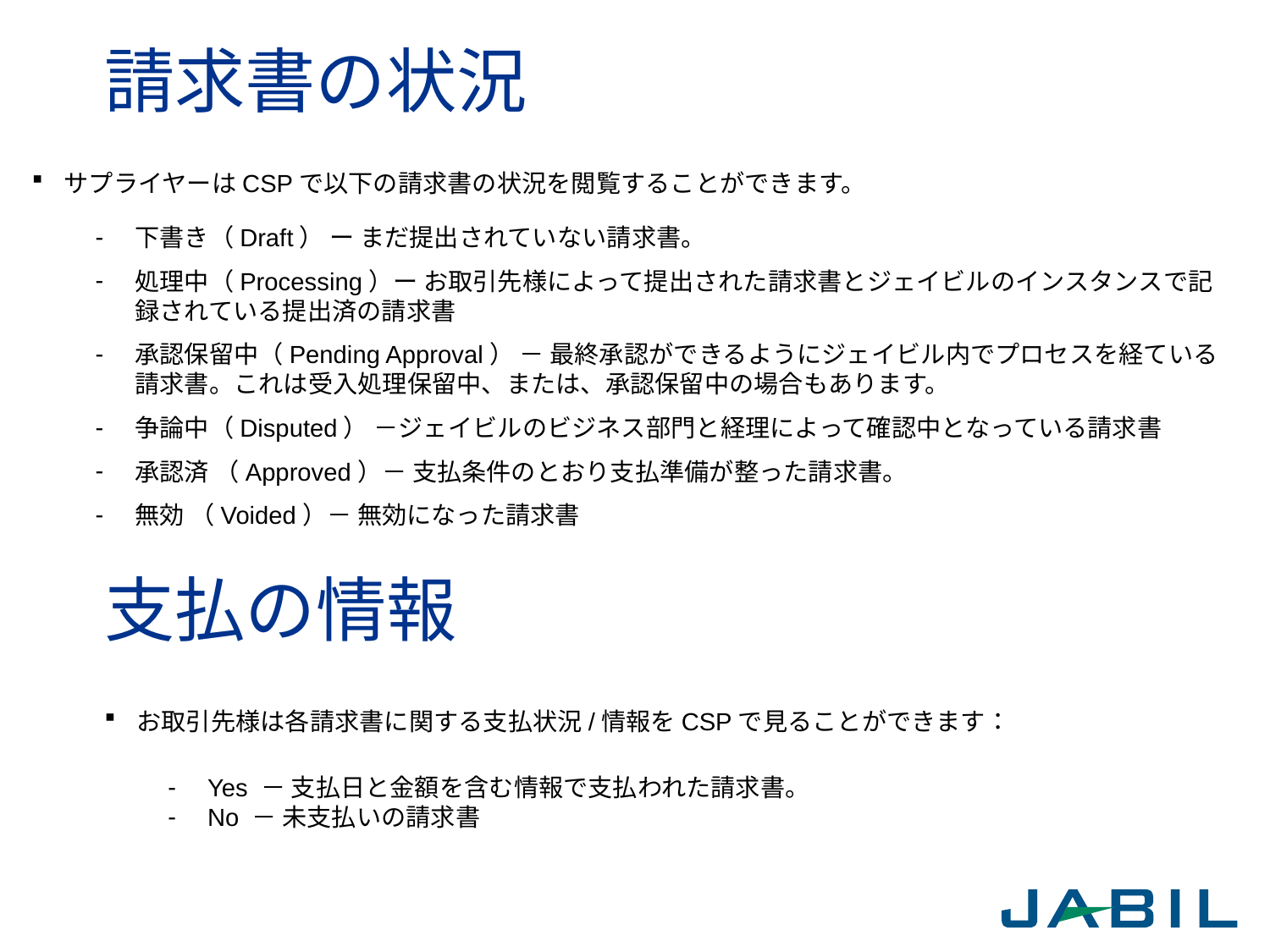

# 請求書の状況
サプライヤーはCSPで以下の請求書の状況を閲覧することができます。
下書き（Draft） ー まだ提出されていない請求書。
処理中（Processing）ー お取引先様によって提出された請求書とジェイビルのインスタンスで記録されている提出済の請求書
承認保留中（Pending Approval） － 最終承認ができるようにジェイビル内でプロセスを経ている請求書。これは受入処理保留中、または、承認保留中の場合もあります。
争論中（Disputed） －ジェイビルのビジネス部門と経理によって確認中となっている請求書
承認済 （Approved）－ 支払条件のとおり支払準備が整った請求書。
無効 （Voided）－ 無効になった請求書
支払の情報
お取引先様は各請求書に関する支払状況/情報をCSPで見ることができます：

Yes － 支払日と金額を含む情報で支払われた請求書。
No － 未支払いの請求書